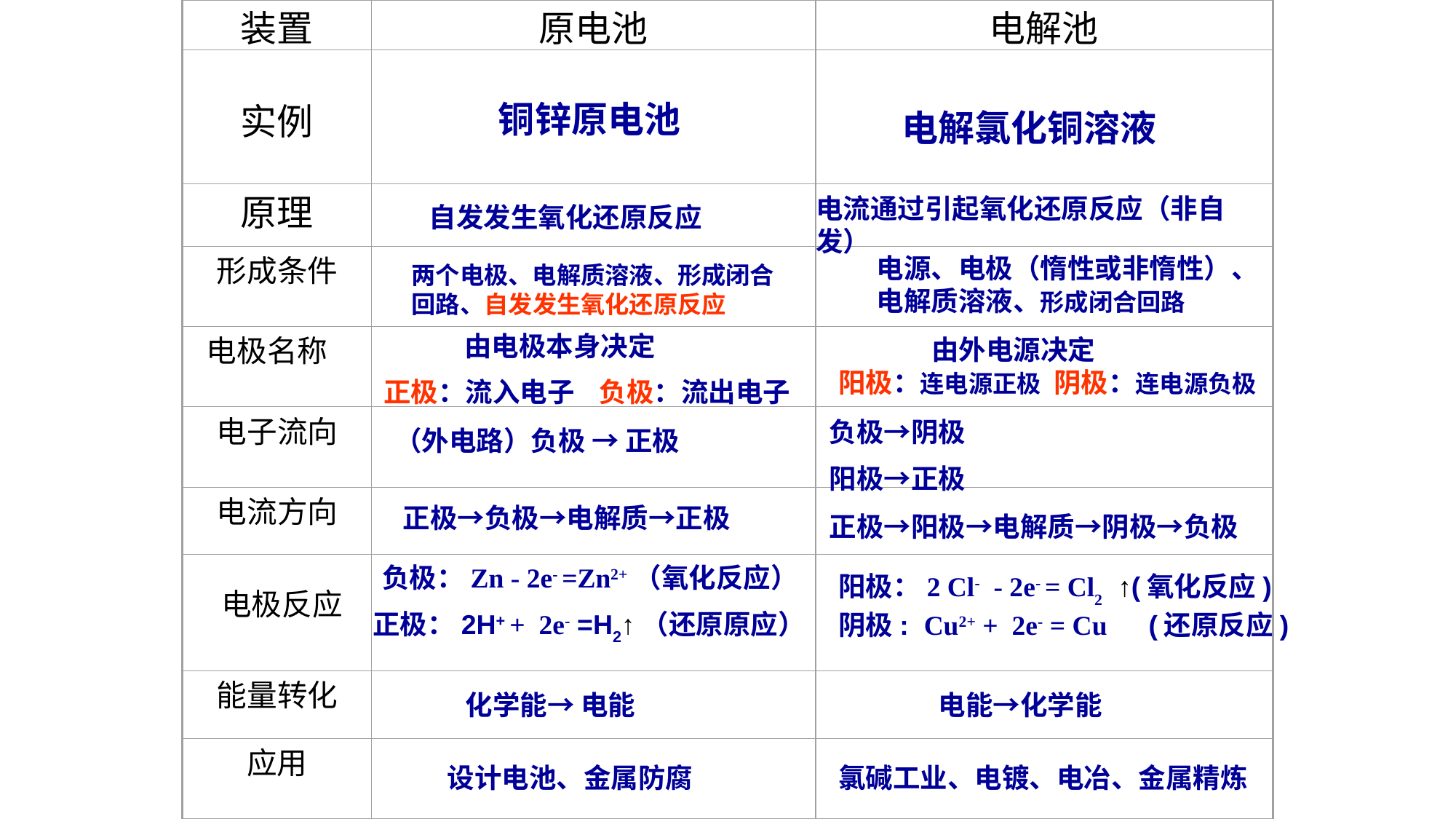

装置

原电池

电解池

实例

原理

形成条件

电极名称

电子流向

电流方向

 电极反应

能量转化

应用

铜锌原电池
电解氯化铜溶液
电流通过引起氧化还原反应（非自发）
自发发生氧化还原反应
电源、电极（惰性或非惰性）、电解质溶液、形成闭合回路
两个电极、电解质溶液、形成闭合回路、自发发生氧化还原反应
            由电极本身决定
正极：流入电子    负极：流出电子
              由外电源决定
阳极：连电源正极  阴极：连电源负极
负极→阴极
阳极→正极
（外电路）负极 → 正极
正极→负极→电解质→正极
正极→阳极→电解质→阴极→负极
负极：Zn - 2e- =Zn2+（氧化反应）
 正极：2H+ +  2e- =H2↑（还原原应）
阳极：2 Cl-  - 2e- = Cl2  ↑(氧化反应)
阴极:  Cu2+ +  2e- = Cu      (还原反应)
化学能→ 电能
电能→化学能
设计电池、金属防腐
氯碱工业、电镀、电冶、金属精炼